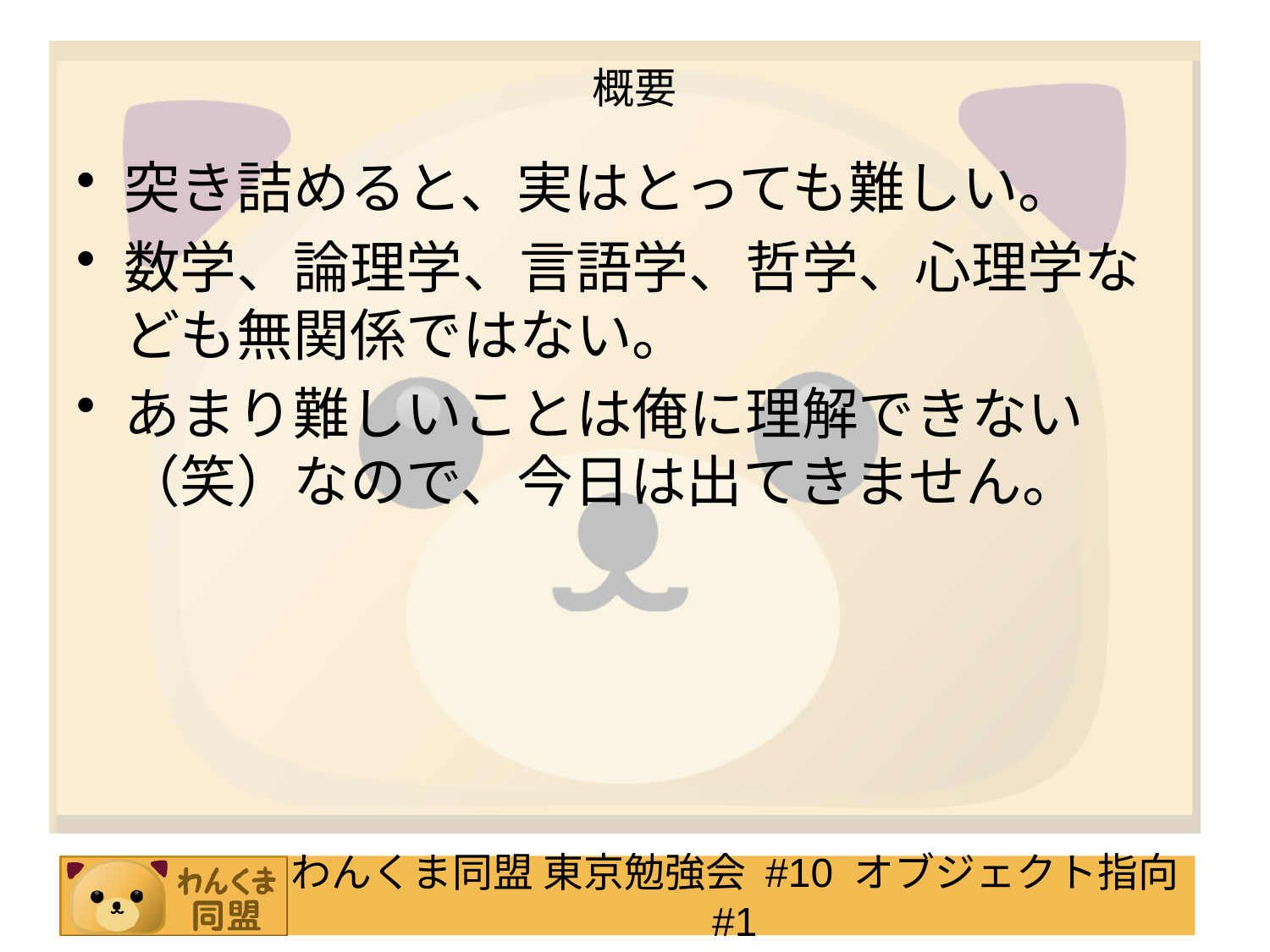

# 概要
突き詰めると、実はとっても難しい。
数学、論理学、言語学、哲学、心理学なども無関係ではない。
あまり難しいことは俺に理解できない（笑）なので、今日は出てきません。